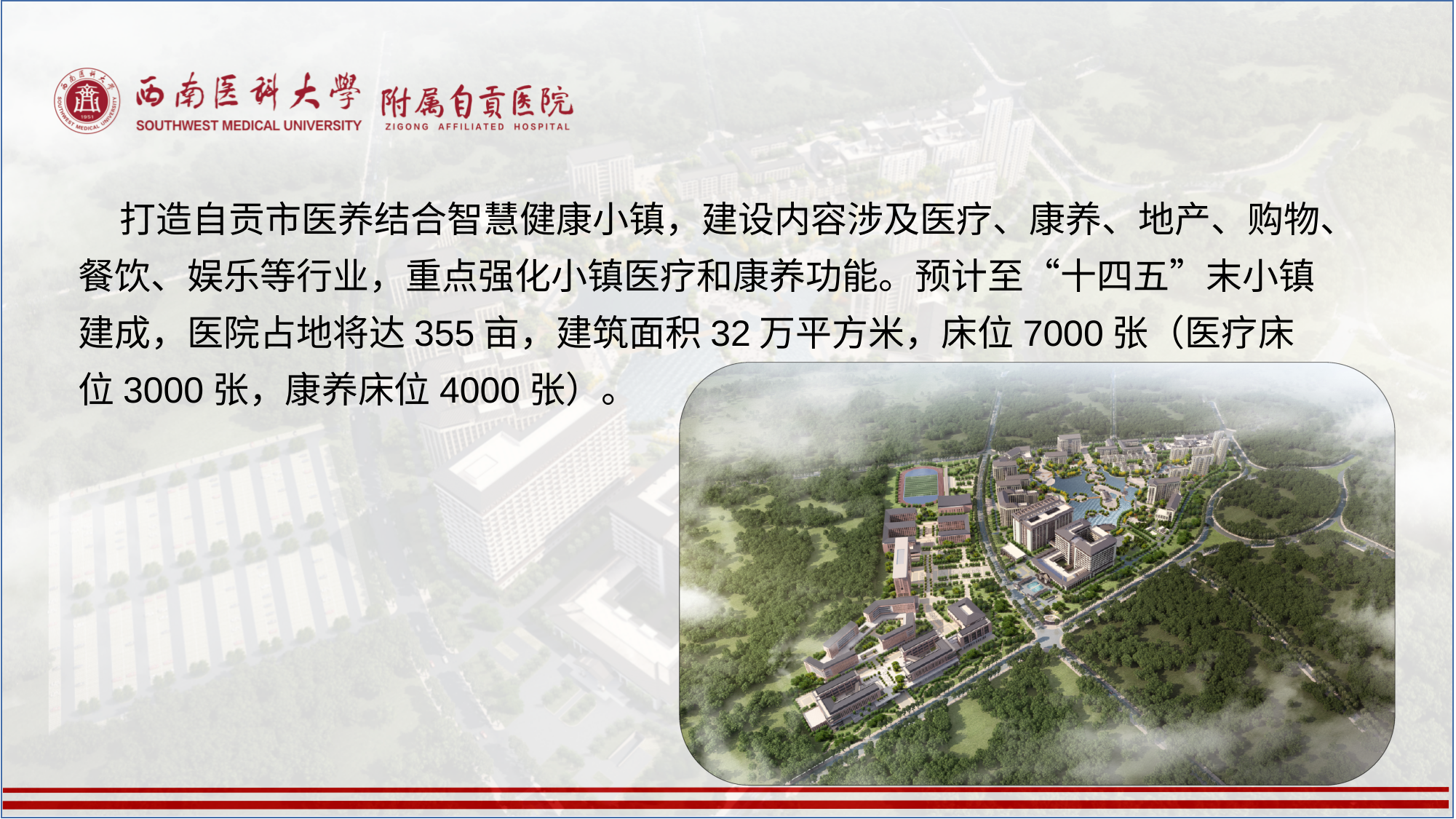

打造自贡市医养结合智慧健康小镇，建设内容涉及医疗、康养、地产、购物、餐饮、娱乐等行业，重点强化小镇医疗和康养功能。预计至“十四五”末小镇建成，医院占地将达355亩，建筑面积32万平方米，床位7000张（医疗床位3000张，康养床位4000张）。